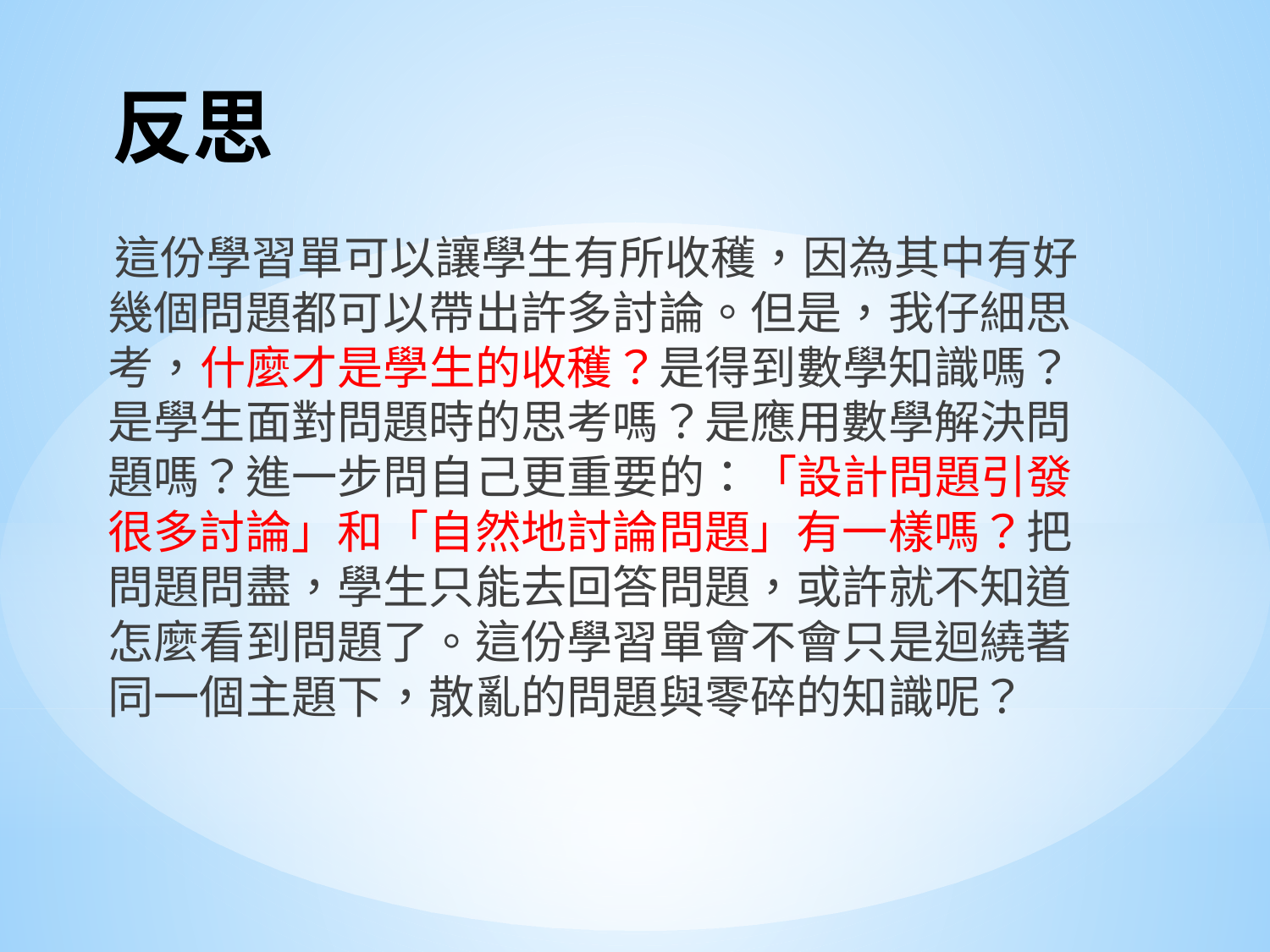

# 反思
  這份學習單可以讓學生有所收穫，因為其中有好幾個問題都可以帶出許多討論。但是，我仔細思考，什麼才是學生的收穫？是得到數學知識嗎？是學生面對問題時的思考嗎？是應用數學解決問題嗎？進一步問自己更重要的：「設計問題引發很多討論」和「自然地討論問題」有一樣嗎？把問題問盡，學生只能去回答問題，或許就不知道怎麼看到問題了。這份學習單會不會只是迴繞著同一個主題下，散亂的問題與零碎的知識呢？